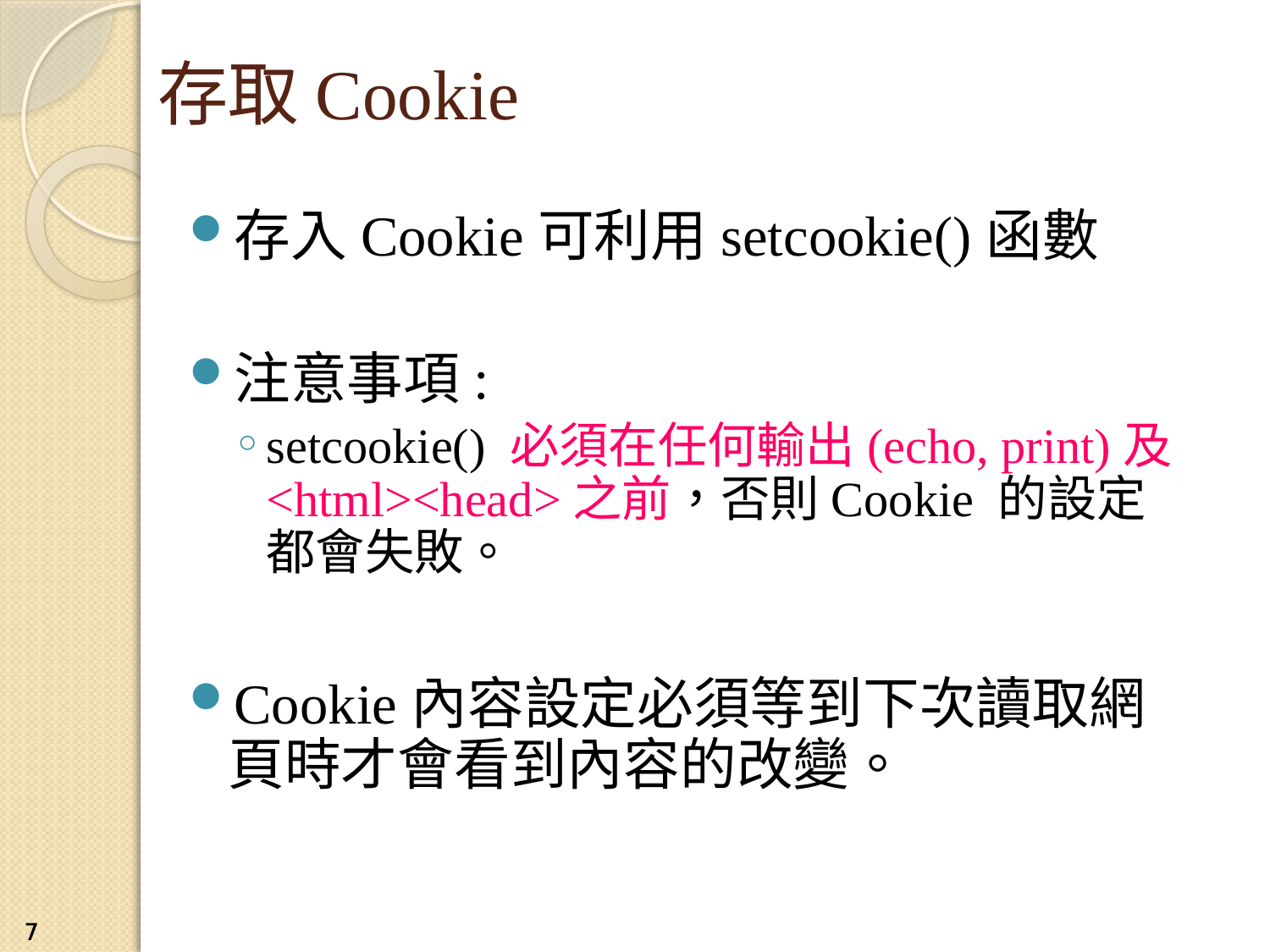

存取Cookie
存入Cookie可利用setcookie()函數

注意事項:
setcookie() 必須在任何輸出(echo, print)及<html><head>之前，否則Cookie 的設定都會失敗。

Cookie內容設定必須等到下次讀取網頁時才會看到內容的改變。
7